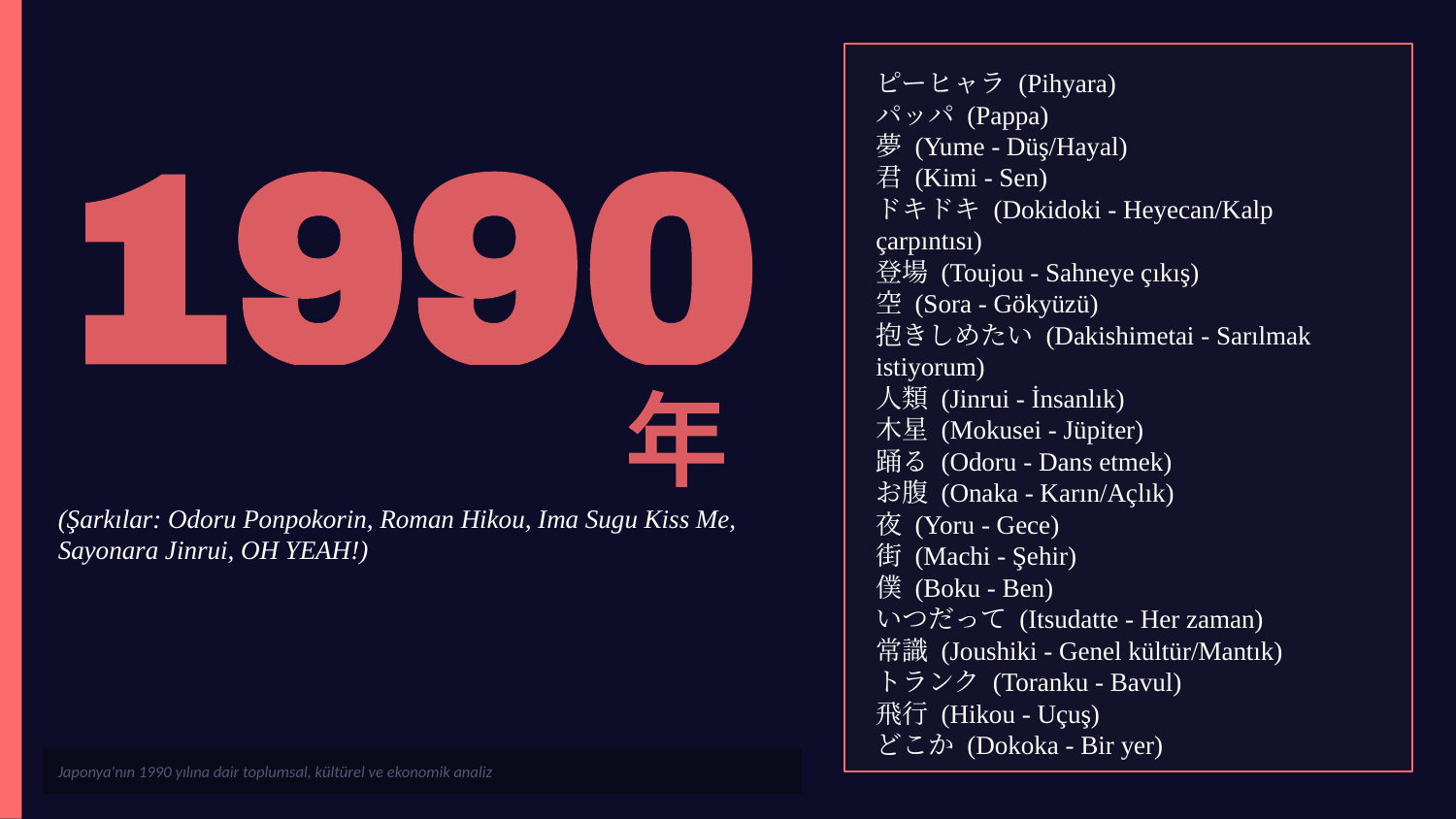

ピーヒャラ (Pihyara)
パッパ (Pappa)
夢 (Yume - Düş/Hayal)
君 (Kimi - Sen)
ドキドキ (Dokidoki - Heyecan/Kalp çarpıntısı)
登場 (Toujou - Sahneye çıkış)
空 (Sora - Gökyüzü)
抱きしめたい (Dakishimetai - Sarılmak istiyorum)
人類 (Jinrui - İnsanlık)
木星 (Mokusei - Jüpiter)
踊る (Odoru - Dans etmek)
お腹 (Onaka - Karın/Açlık)
夜 (Yoru - Gece)
街 (Machi - Şehir)
僕 (Boku - Ben)
いつだって (Itsudatte - Her zaman)
常識 (Joushiki - Genel kültür/Mantık)
トランク (Toranku - Bavul)
飛行 (Hikou - Uçuş)
どこか (Dokoka - Bir yer)
1990
年
(Şarkılar: Odoru Ponpokorin, Roman Hikou, Ima Sugu Kiss Me, Sayonara Jinrui, OH YEAH!)

Japonya'nın 1990 yılına dair toplumsal, kültürel ve ekonomik analiz